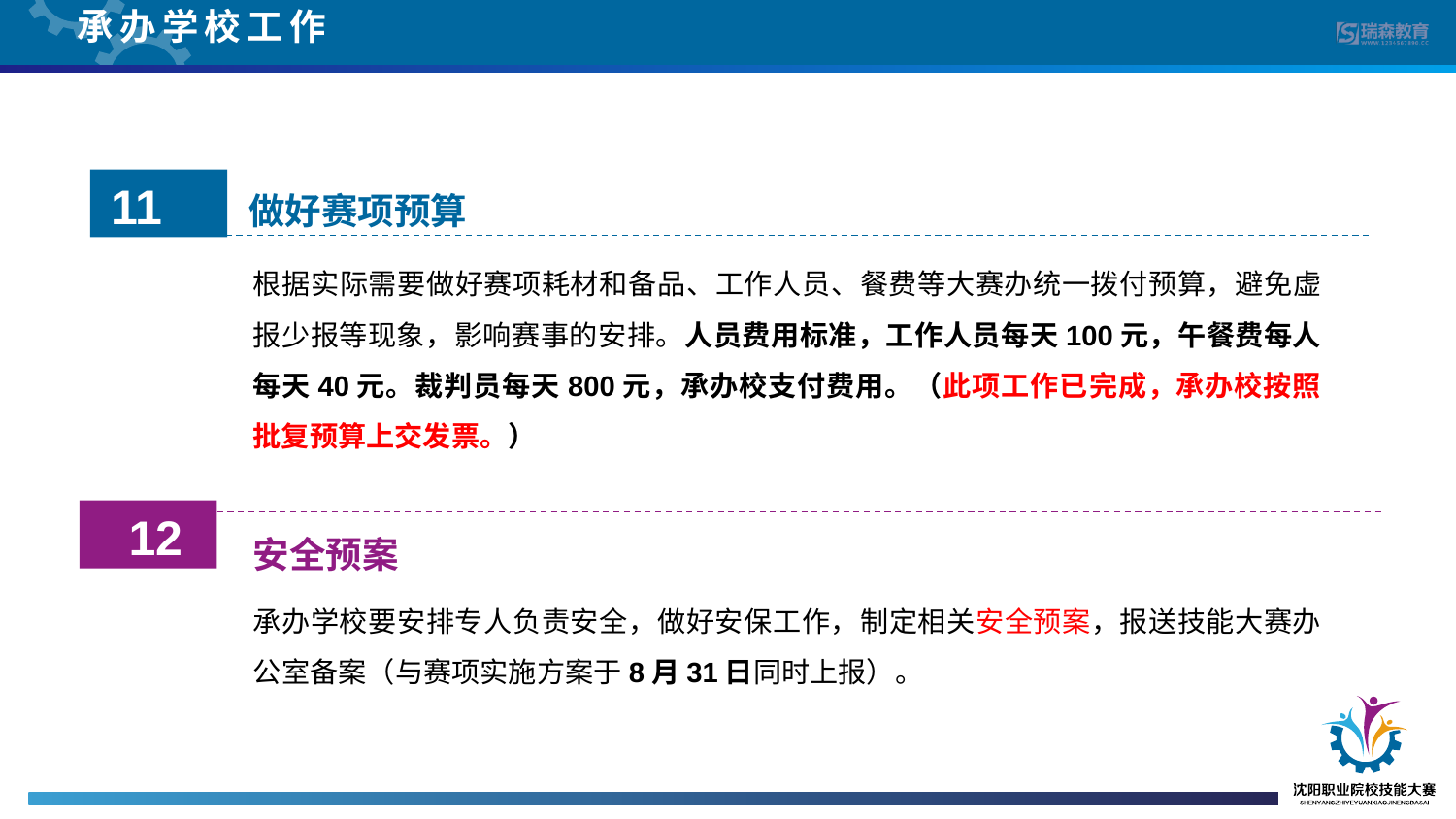

承办学校工作
11
做好赛项预算

根据实际需要做好赛项耗材和备品、工作人员、餐费等大赛办统一拨付预算，避免虚报少报等现象，影响赛事的安排。人员费用标准，工作人员每天100元，午餐费每人每天40元。裁判员每天800元，承办校支付费用。（此项工作已完成，承办校按照批复预算上交发票。）

12
安全预案

承办学校要安排专人负责安全，做好安保工作，制定相关安全预案，报送技能大赛办公室备案（与赛项实施方案于8月31日同时上报）。